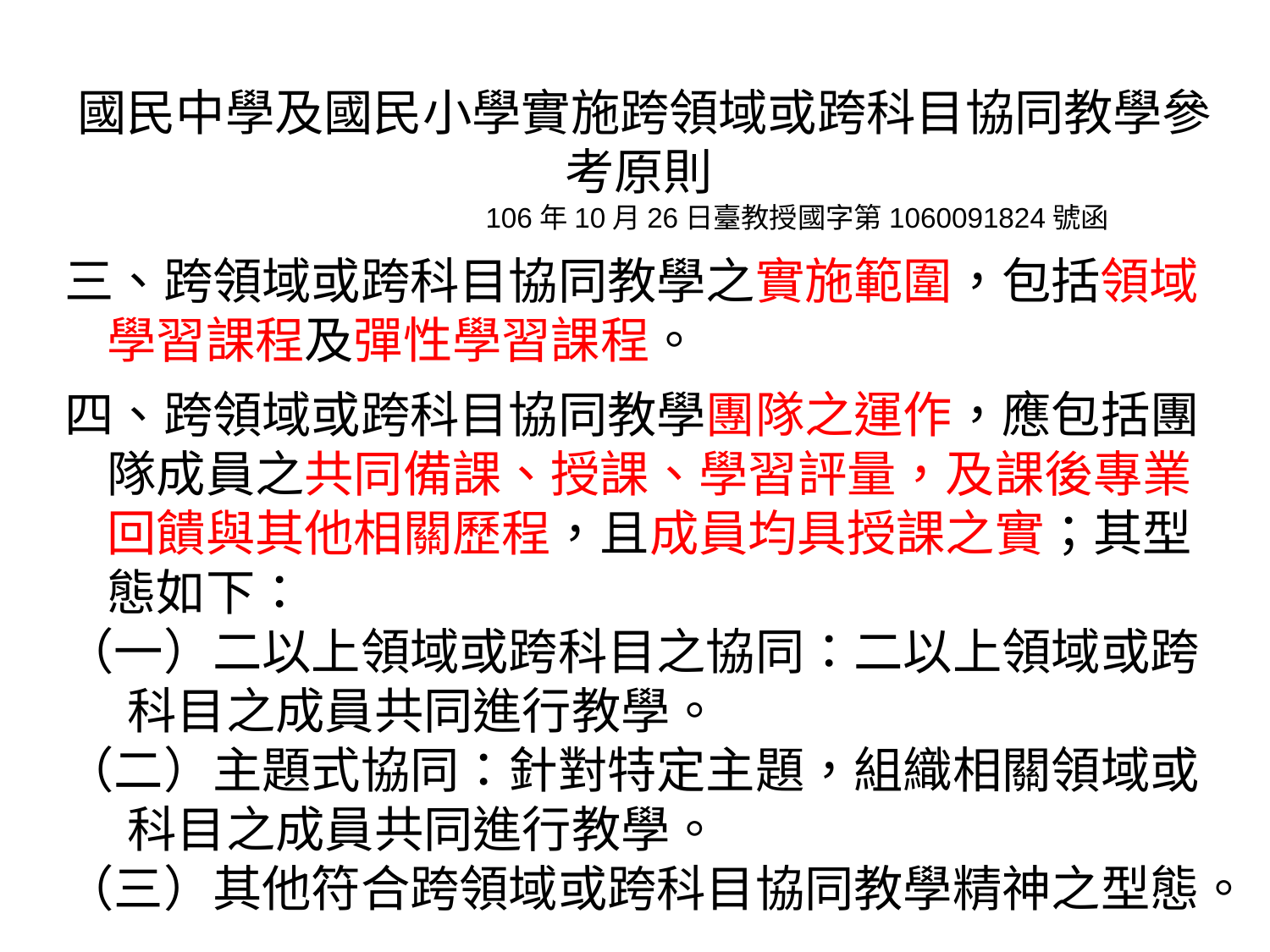

國民中學及國民小學實施跨領域或跨科目協同教學參考原則
                                       106年10月26日臺教授國字第1060091824號函
三、跨領域或跨科目協同教學之實施範圍，包括領域學習課程及彈性學習課程。
四、跨領域或跨科目協同教學團隊之運作，應包括團隊成員之共同備課、授課、學習評量，及課後專業回饋與其他相關歷程，且成員均具授課之實；其型態如下：
（一）二以上領域或跨科目之協同：二以上領域或跨科目之成員共同進行教學。
（二）主題式協同：針對特定主題，組織相關領域或科目之成員共同進行教學。
（三）其他符合跨領域或跨科目協同教學精神之型態。